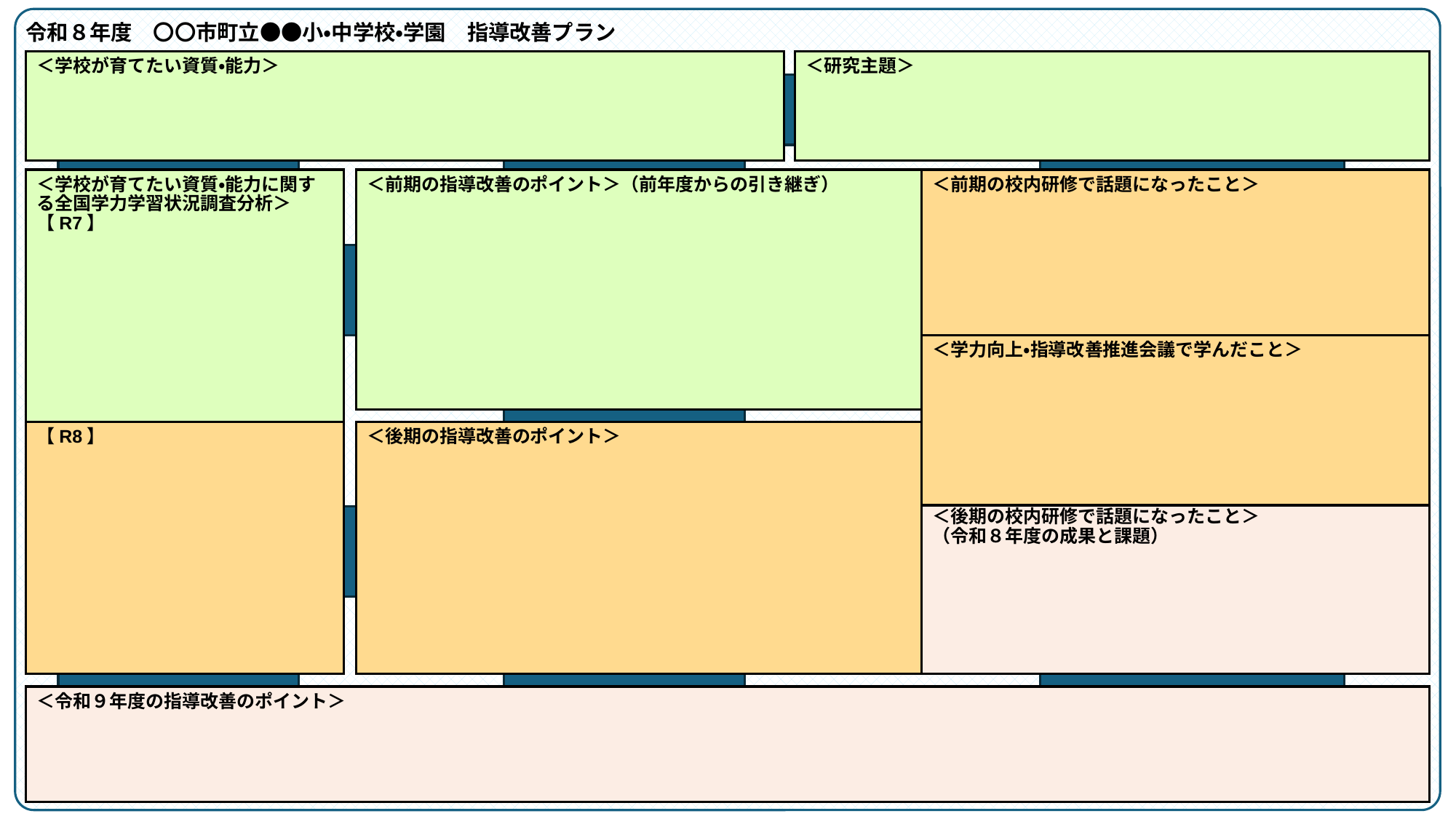

令和８年度　〇〇市町立●●小・中学校・学園　指導改善プラン
＜研究主題＞

＜学校が育てたい資質・能力＞

＜学校が育てたい資質・能力に関する全国学力学習状況調査分析＞【R7】

＜前期の指導改善のポイント＞（前年度からの引き継ぎ）

＜前期の校内研修で話題になったこと＞

＜学力向上・指導改善推進会議で学んだこと＞

【R8】

＜後期の指導改善のポイント＞

＜後期の校内研修で話題になったこと＞
（令和８年度の成果と課題）

＜令和９年度の指導改善のポイント＞